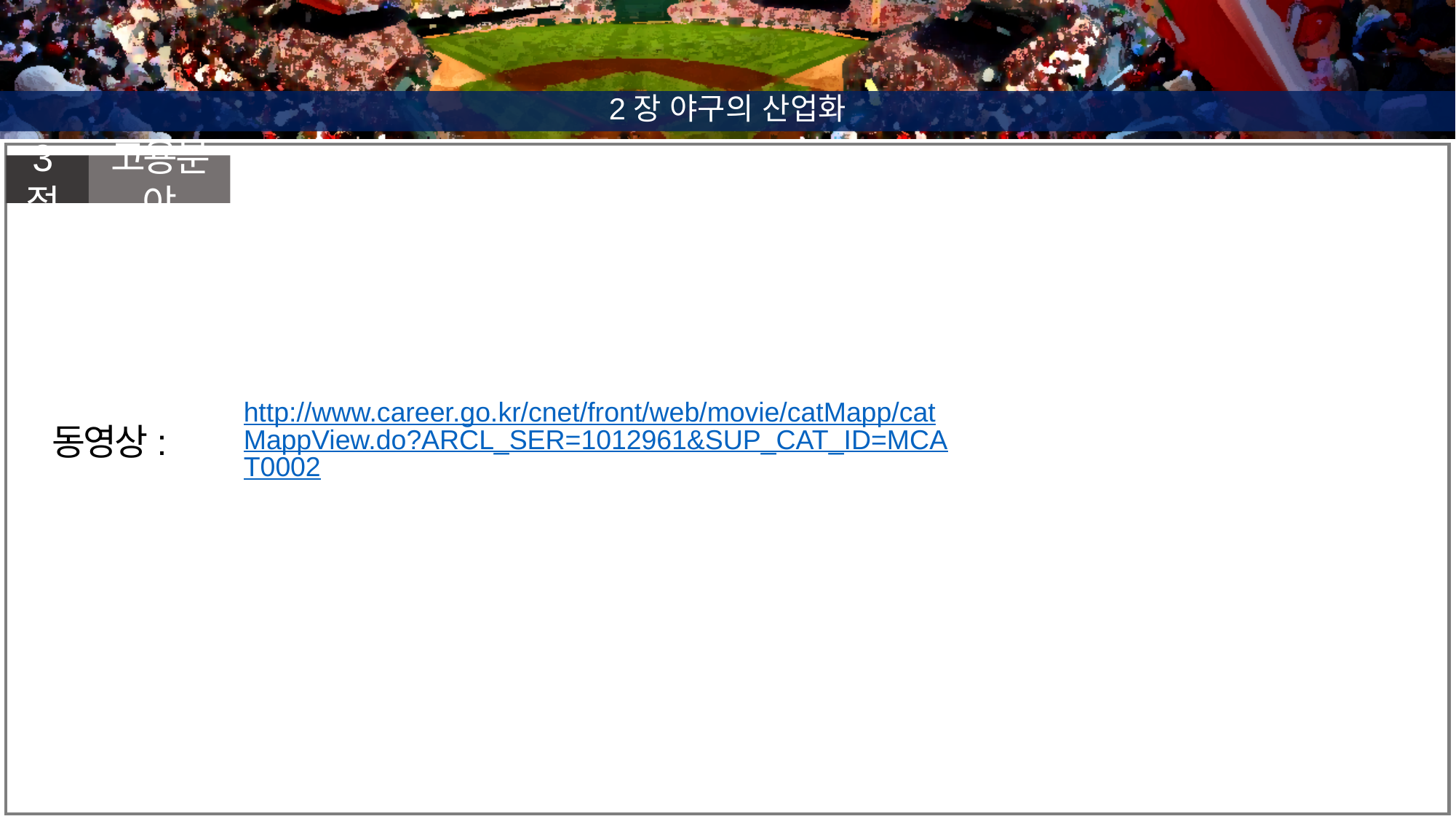

2장 야구의 산업화
3절
고용분야
http://www.career.go.kr/cnet/front/web/movie/catMapp/catMappView.do?ARCL_SER=1012961&SUP_CAT_ID=MCAT0002
동영상: